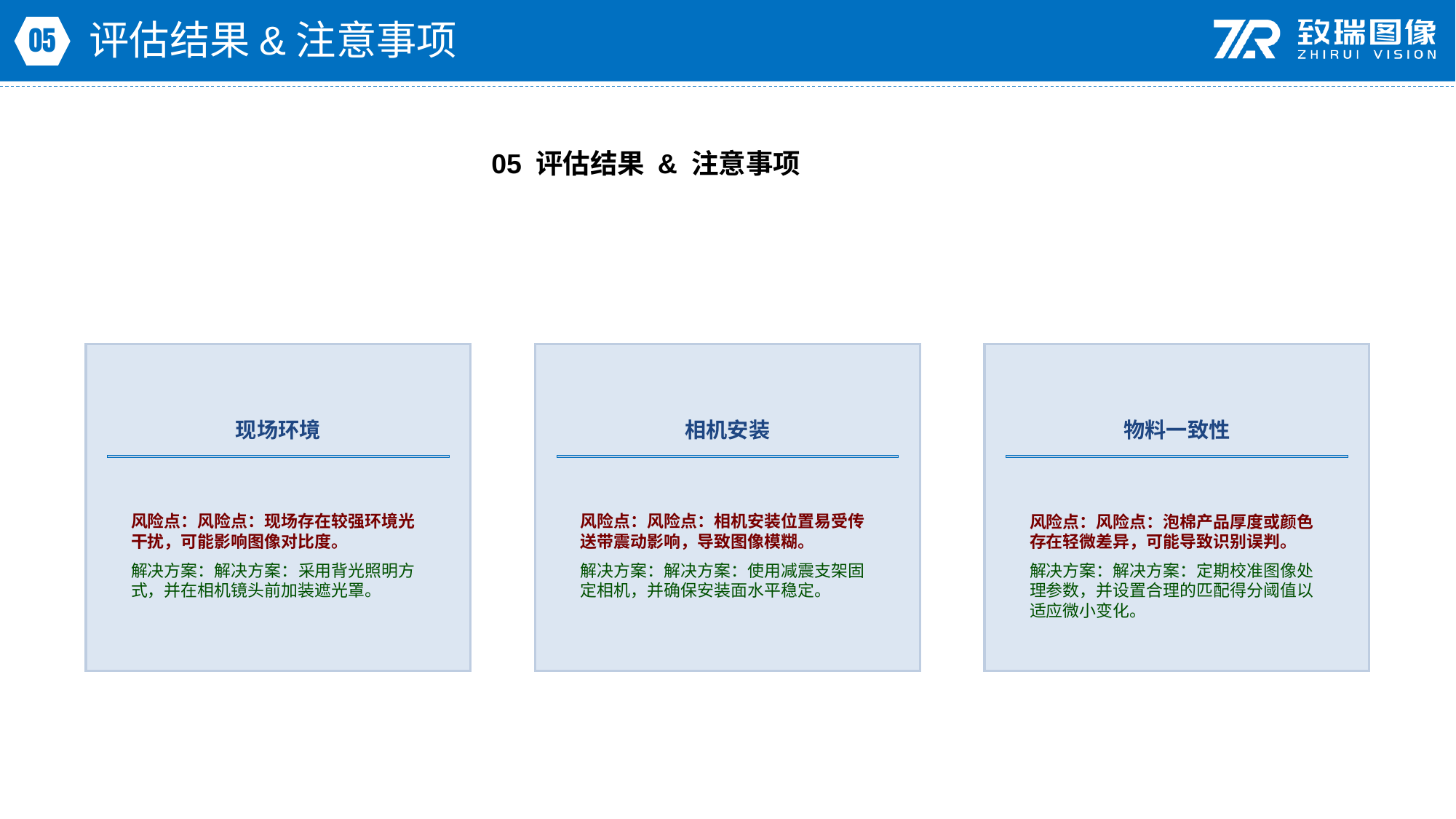

评估结果&注意事项
05

05 评估结果 & 注意事项

现场环境

相机安装

物料一致性

风险点：风险点：现场存在较强环境光干扰，可能影响图像对比度。
解决方案：解决方案：采用背光照明方式，并在相机镜头前加装遮光罩。

风险点：风险点：相机安装位置易受传送带震动影响，导致图像模糊。
解决方案：解决方案：使用减震支架固定相机，并确保安装面水平稳定。

风险点：风险点：泡棉产品厚度或颜色存在轻微差异，可能导致识别误判。
解决方案：解决方案：定期校准图像处理参数，并设置合理的匹配得分阈值以适应微小变化。